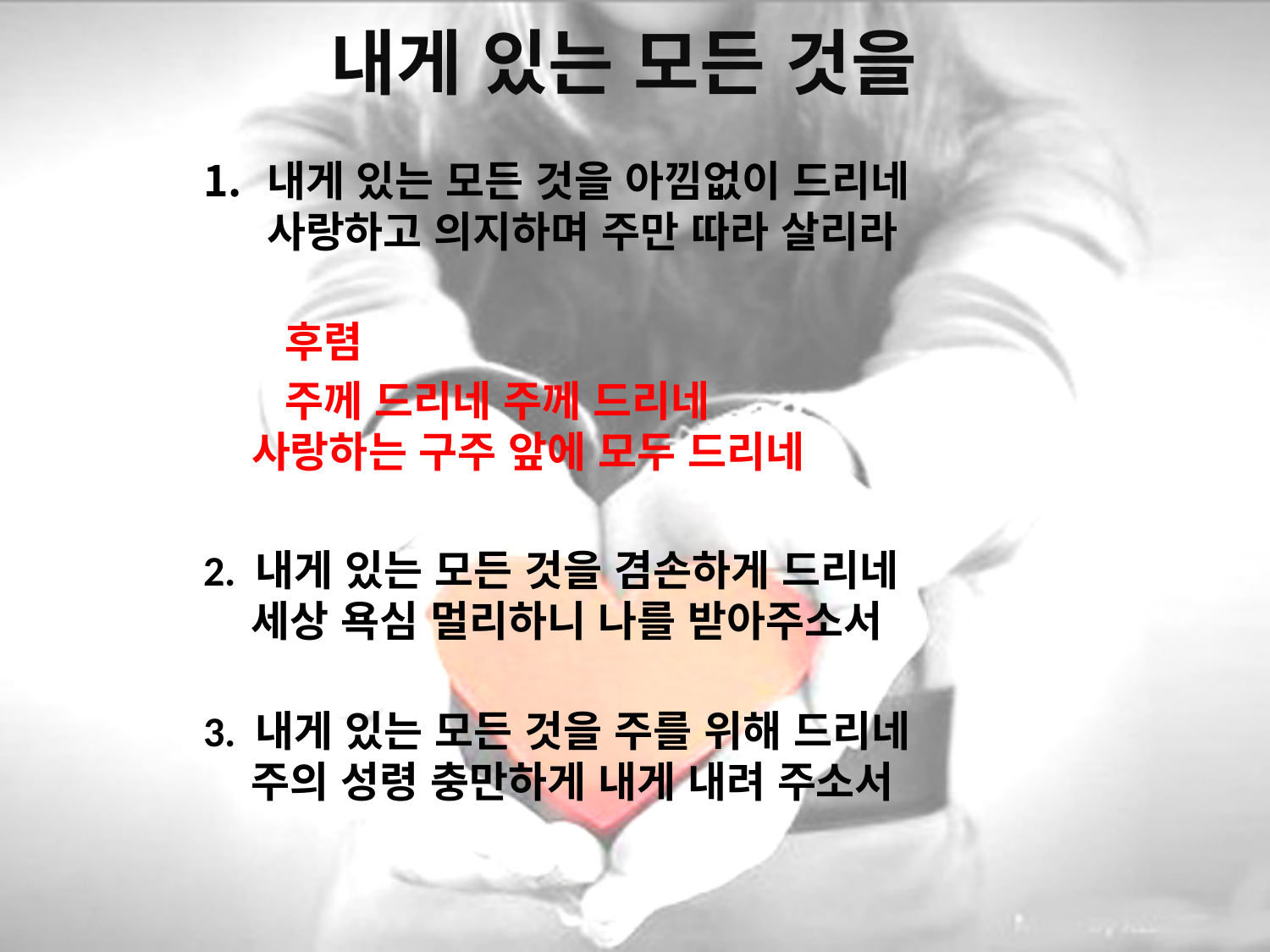

# 내게 있는 모든 것을
내게 있는 모든 것을 아낌없이 드리네
사랑하고 의지하며 주만 따라 살리라
      후렴
      주께 드리네 주께 드리네
사랑하는 구주 앞에 모두 드리네

2. 내게 있는 모든 것을 겸손하게 드리네
세상 욕심 멀리하니 나를 받아주소서
3. 내게 있는 모든 것을 주를 위해 드리네
주의 성령 충만하게 내게 내려 주소서